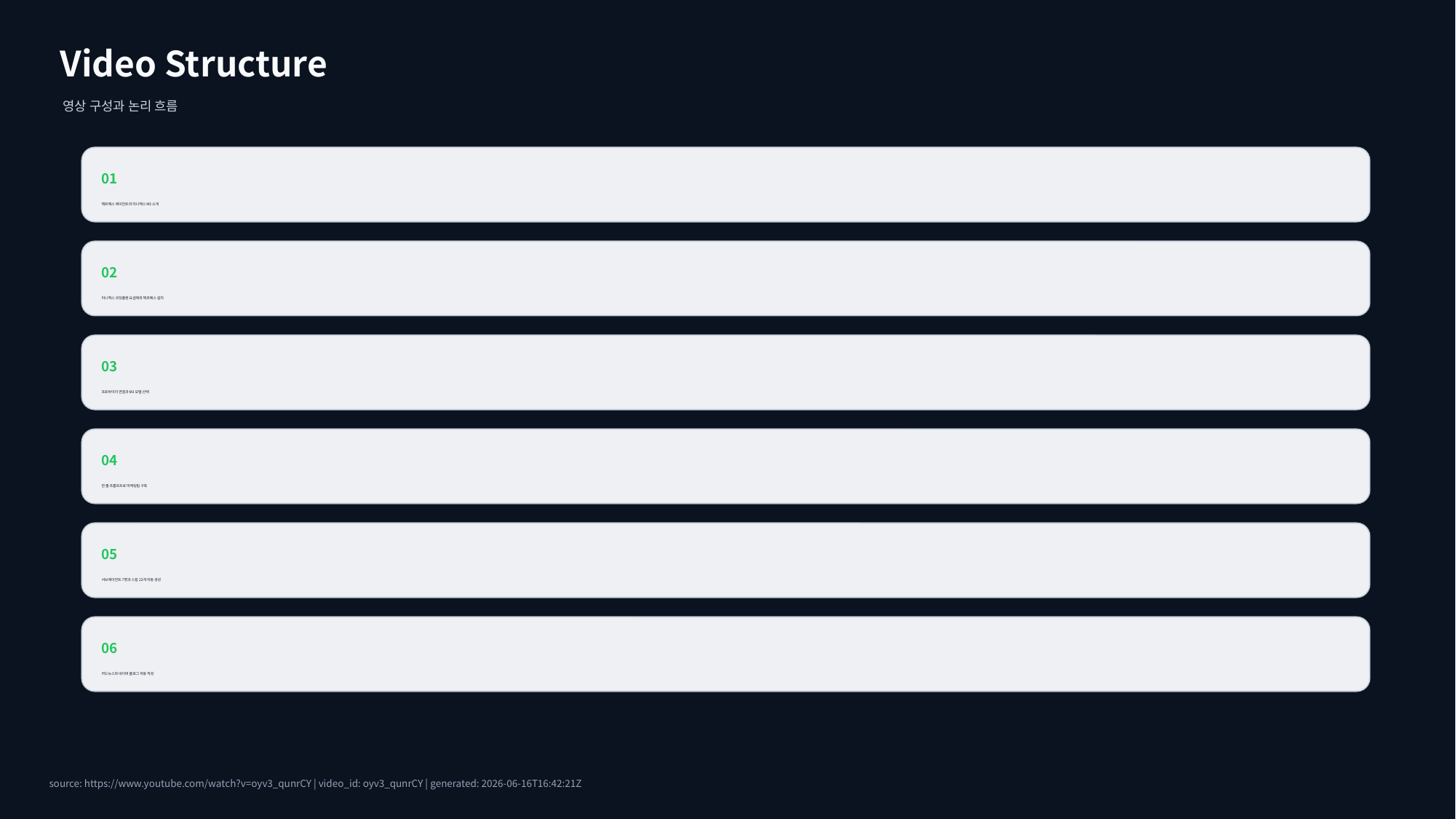

Video Structure
영상 구성과 논리 흐름

01
헤르메스 에이전트와 미니맥스 M3 소개

02
미니맥스 코딩플랜 요금제와 헤르메스 설치

03
프로바이더 연결과 M3 모델 선택

04
한 줄 프롬프트로 마케팅팀 구축

05
서브에이전트 7명과 스킬 22개 자동 생성

06
카드뉴스와 네이버 블로그 자동 작성
source: https://www.youtube.com/watch?v=oyv3_qunrCY | video_id: oyv3_qunrCY | generated: 2026-06-16T16:42:21Z